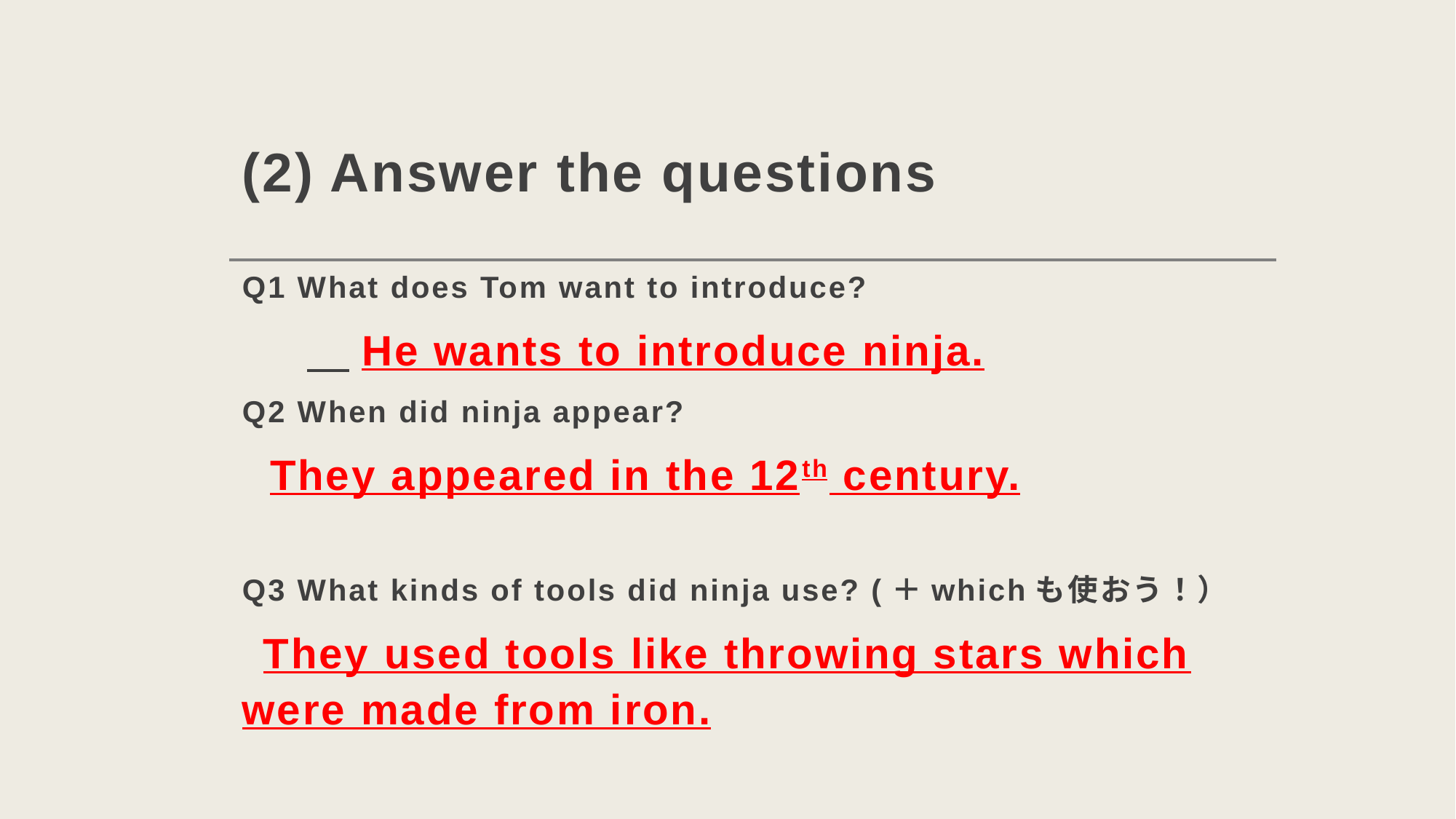

# (2) Answer the questions
Q1 What does Tom want to introduce?
　　　He wants to introduce ninja.
Q2 When did ninja appear?
  They appeared in the 12th century.

Q3 What kinds of tools did ninja use? (＋whichも使おう！）
  They used tools like throwing stars which were made from iron.